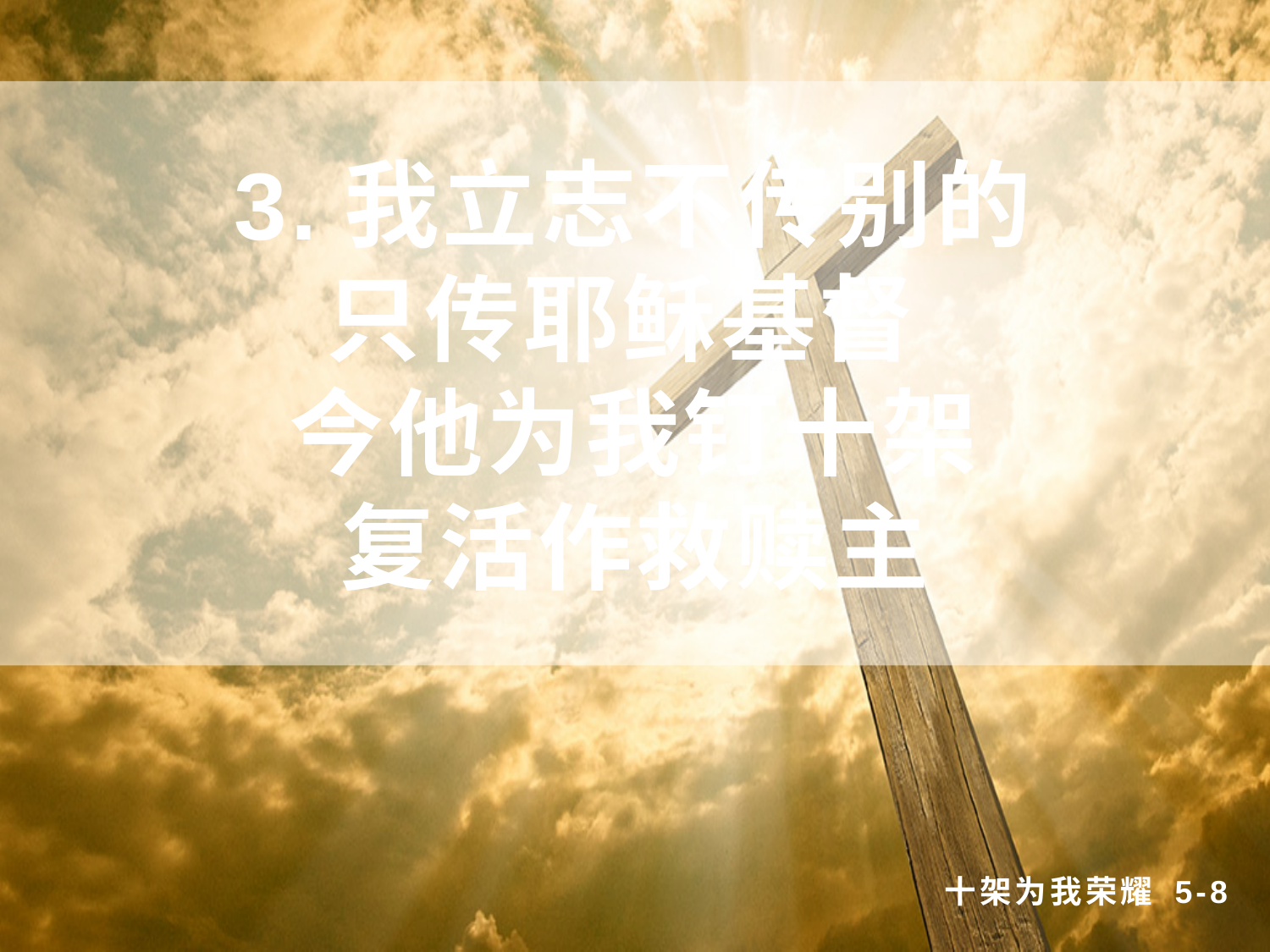

# 3.我立志不传别的 只传耶稣基督 今他为我钉十架 复活作救赎主
十架为我荣耀 5-8